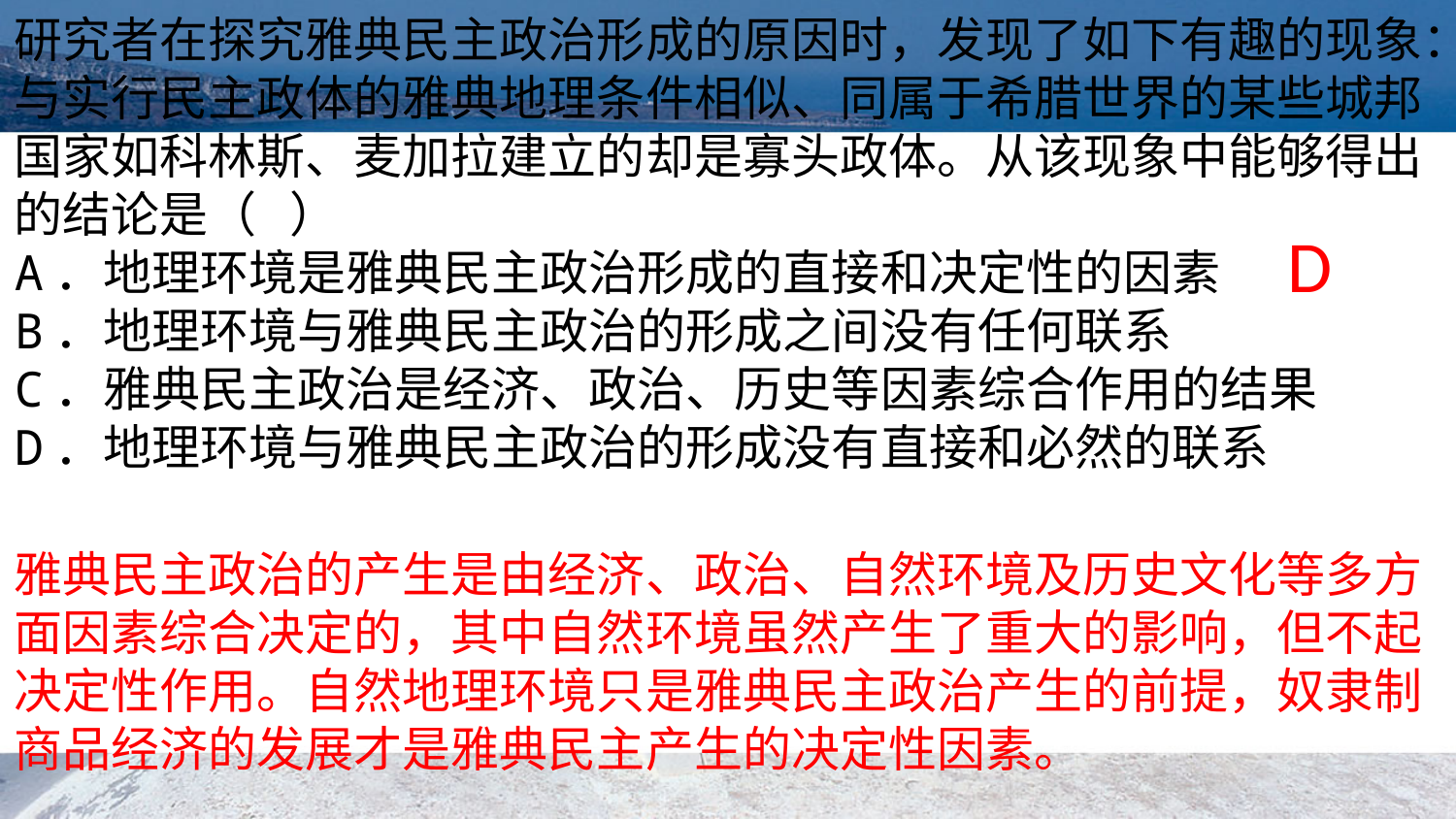

研究者在探究雅典民主政治形成的原因时，发现了如下有趣的现象：与实行民主政体的雅典地理条件相似、同属于希腊世界的某些城邦国家如科林斯、麦加拉建立的却是寡头政体。从该现象中能够得出的结论是（   ）
A．地理环境是雅典民主政治形成的直接和决定性的因素
B．地理环境与雅典民主政治的形成之间没有任何联系
C．雅典民主政治是经济、政治、历史等因素综合作用的结果
D．地理环境与雅典民主政治的形成没有直接和必然的联系
D
雅典民主政治的产生是由经济、政治、自然环境及历史文化等多方面因素综合决定的，其中自然环境虽然产生了重大的影响，但不起决定性作用。自然地理环境只是雅典民主政治产生的前提，奴隶制商品经济的发展才是雅典民主产生的决定性因素。